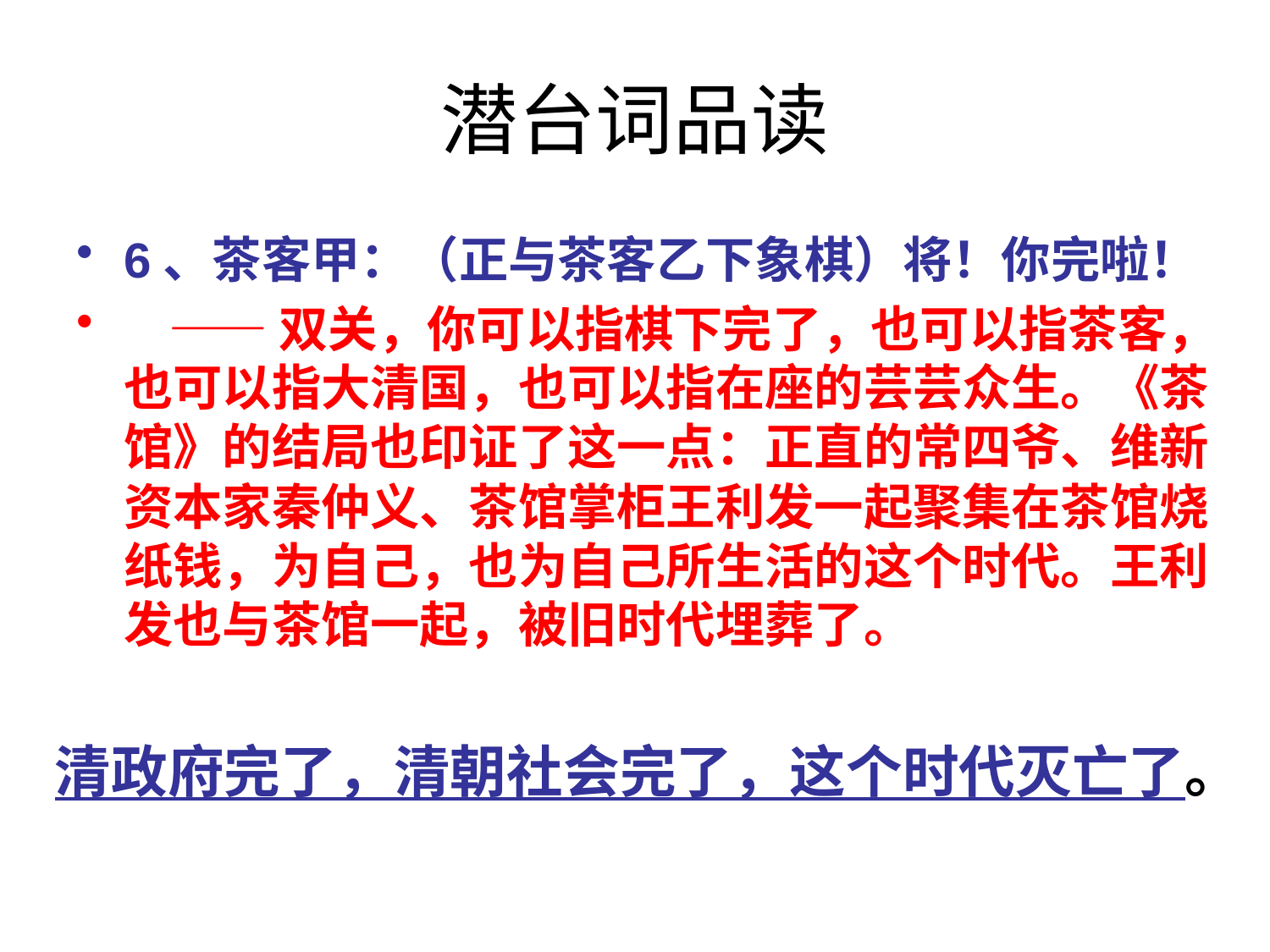

# 潜台词品读
6、茶客甲：（正与茶客乙下象棋）将！你完啦！
    ——双关，你可以指棋下完了，也可以指茶客，也可以指大清国，也可以指在座的芸芸众生。《茶馆》的结局也印证了这一点：正直的常四爷、维新资本家秦仲义、茶馆掌柜王利发一起聚集在茶馆烧纸钱，为自己，也为自己所生活的这个时代。王利发也与茶馆一起，被旧时代埋葬了。
清政府完了，清朝社会完了，这个时代灭亡了。